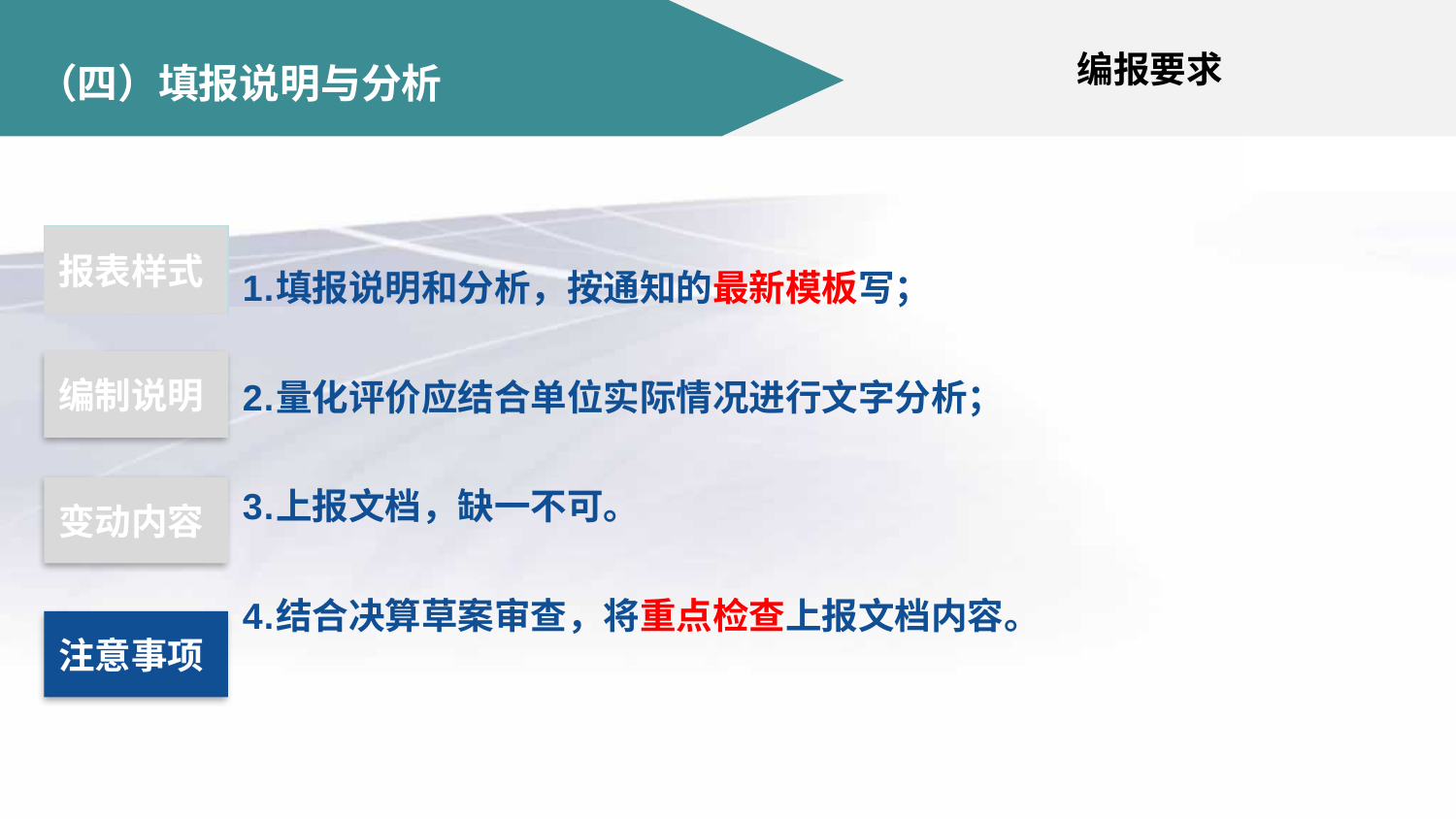

编报要求
# （四）填报说明与分析
填报说明和分析，按通知的最新模板写；
量化评价应结合单位实际情况进行文字分析；
上报文档，缺一不可。
结合决算草案审查，将重点检查上报文档内容。

报表样式
编制说明
变动内容
注意事项
90